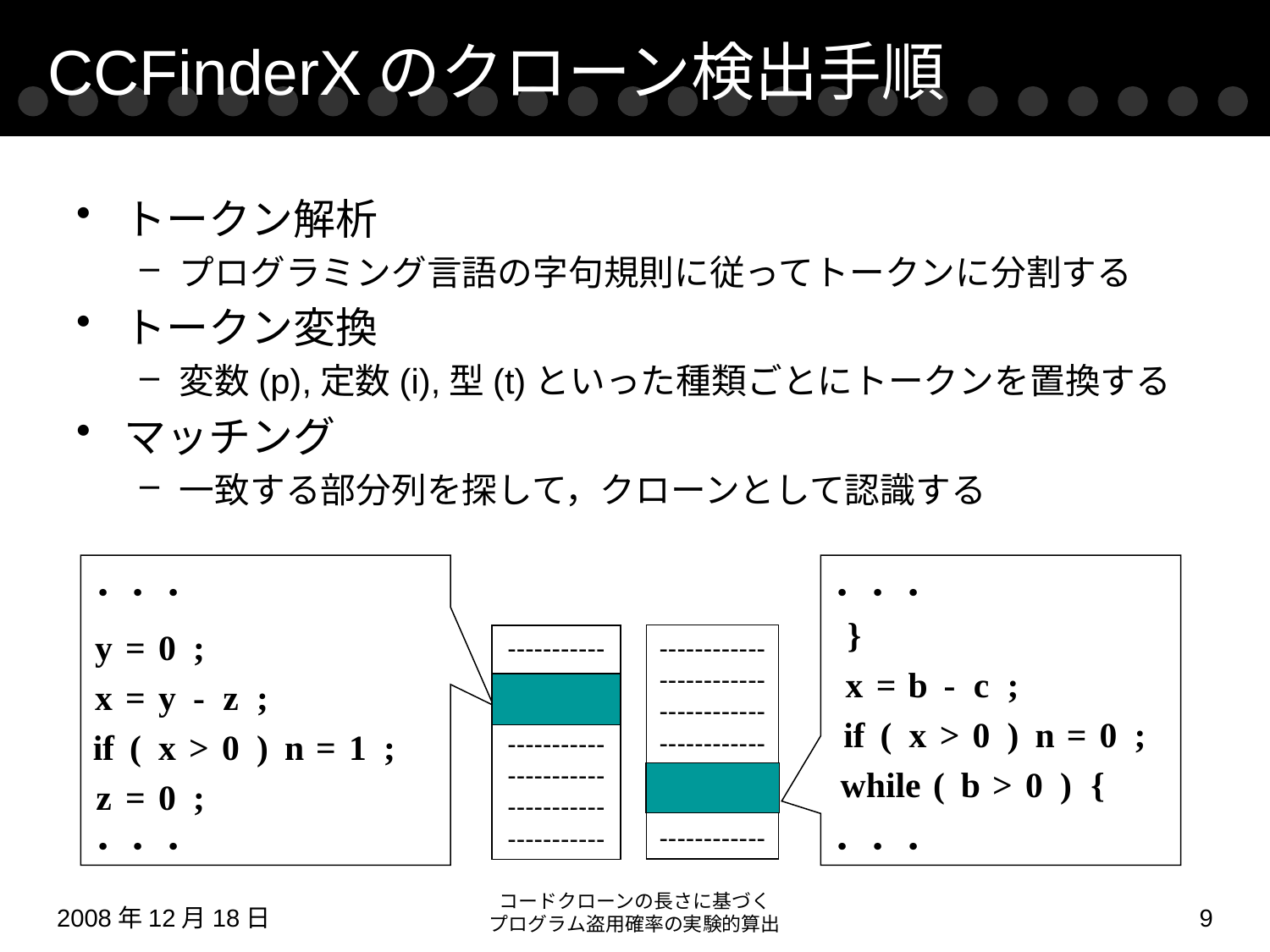

# CCFinderXのクローン検出手順
トークン解析
プログラミング言語の字句規則に従ってトークンに分割する
トークン変換
変数(p),定数(i),型(t)といった種類ごとにトークンを置換する
マッチング
一致する部分列を探して，クローンとして認識する
．．．
．．．
．．．
．．．
}
x
=
b
-
c
;
if
(
x
>
0
)
n
=
0
;
while
(
b
>
0
)
{
------------
------------
------------
------------
------------
------------
------------
-----------
-----------
-----------
-----------
-----------
-----------
-----------
y
=
0
;

x
=
y
-
z
;
if
(
x
>
0
)
n
=
1
;

z
=
0
;
コードクローンの長さに基づく
プログラム盗用確率の実験的算出
2008年12月18日
9